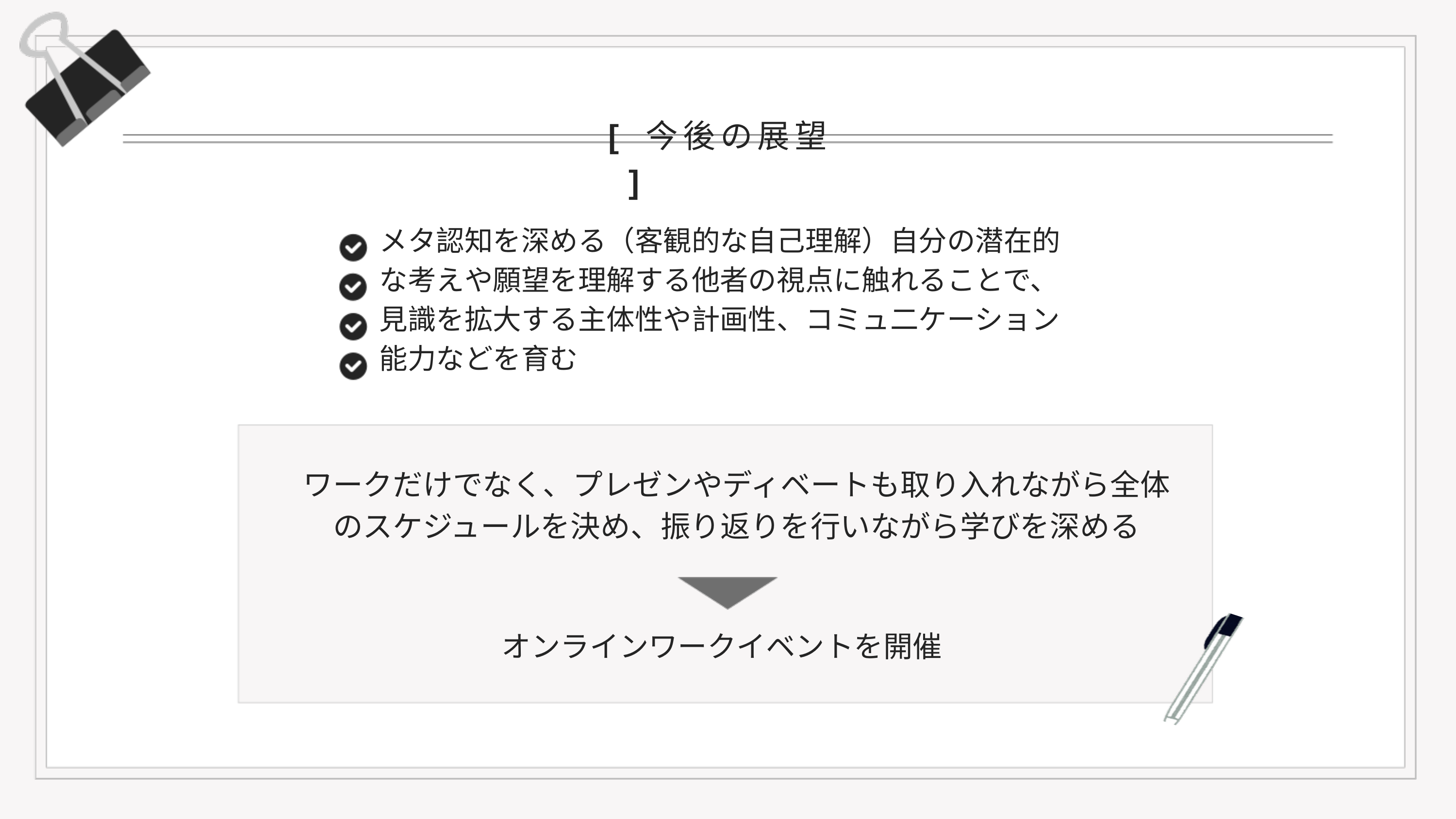

[ 今後の展望 ]
メタ認知を深める（客観的な自己理解）自分の潜在的な考えや願望を理解する他者の視点に触れることで、見識を拡大する主体性や計画性、コミュ二ケーション能力などを育む
ワークだけでなく、プレゼンやディベートも取り入れながら全体のスケジュールを決め、振り返りを行いながら学びを深める

オンラインワークイベントを開催